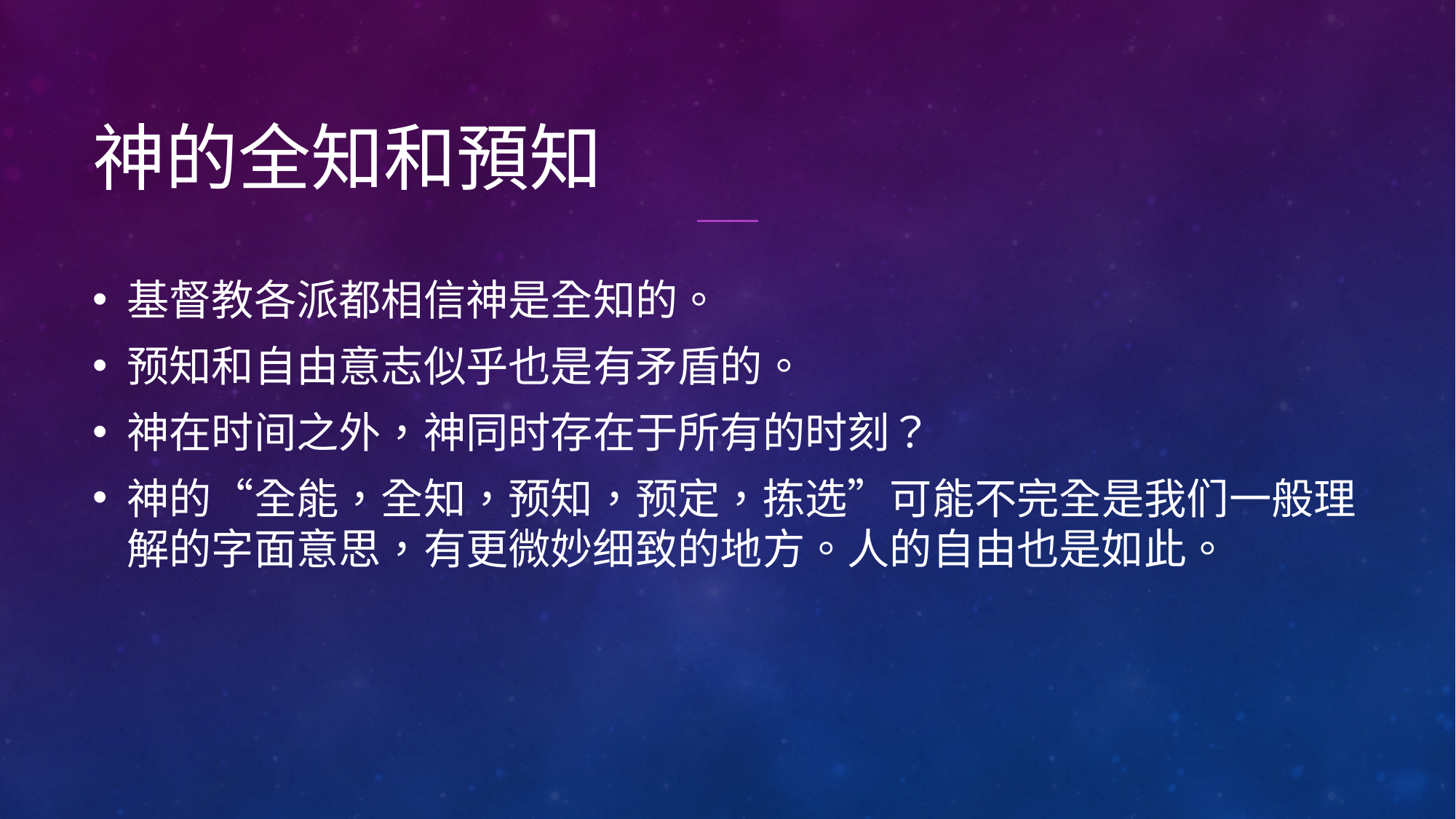

# 神的全知和預知
基督教各派都相信神是全知的。
预知和自由意志似乎也是有矛盾的。
神在时间之外，神同时存在于所有的时刻？
神的“全能，全知，预知，预定，拣选”可能不完全是我们一般理解的字面意思，有更微妙细致的地方。人的自由也是如此。